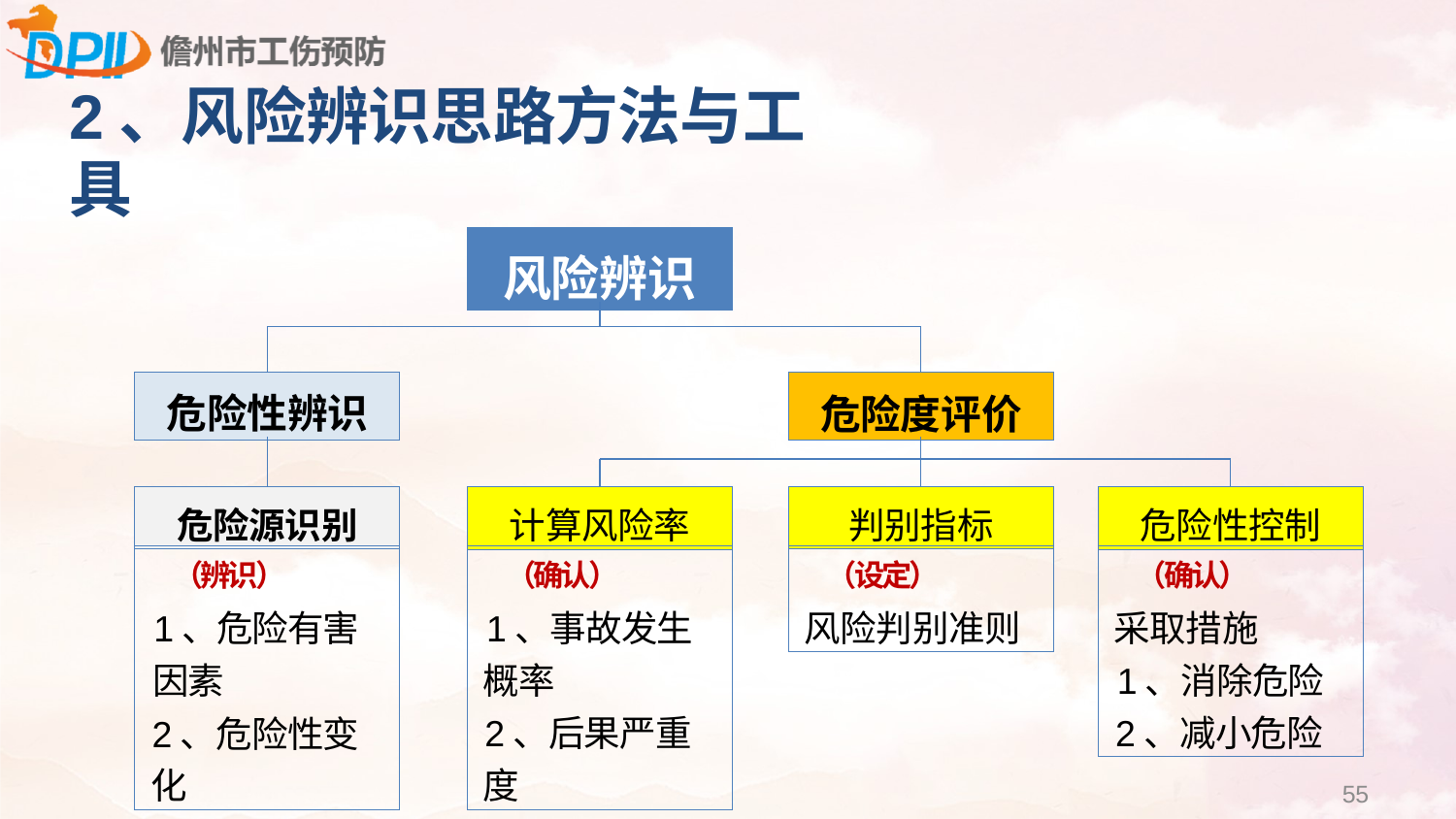

2、风险辨识思路方法与工具
| 风险辨识 |
| --- |

| 危险性辨识 |
| --- |
| 危险度评价 |
| --- |

| 危险源识别 |
| --- |
| 计算风险率 |
| --- |
| 判别指标 |
| --- |
| 危险性控制 |
| --- |
| （辨识） 1、危险有害 因素 2、危险性变 化 |
| --- |
| （确认） 1、事故发生 概率 2、后果严重 度 |
| --- |
| （设定） 风险判别准则 |
| --- |
| （确认） 采取措施 1、消除危险 2、减小危险 |
| --- |

55